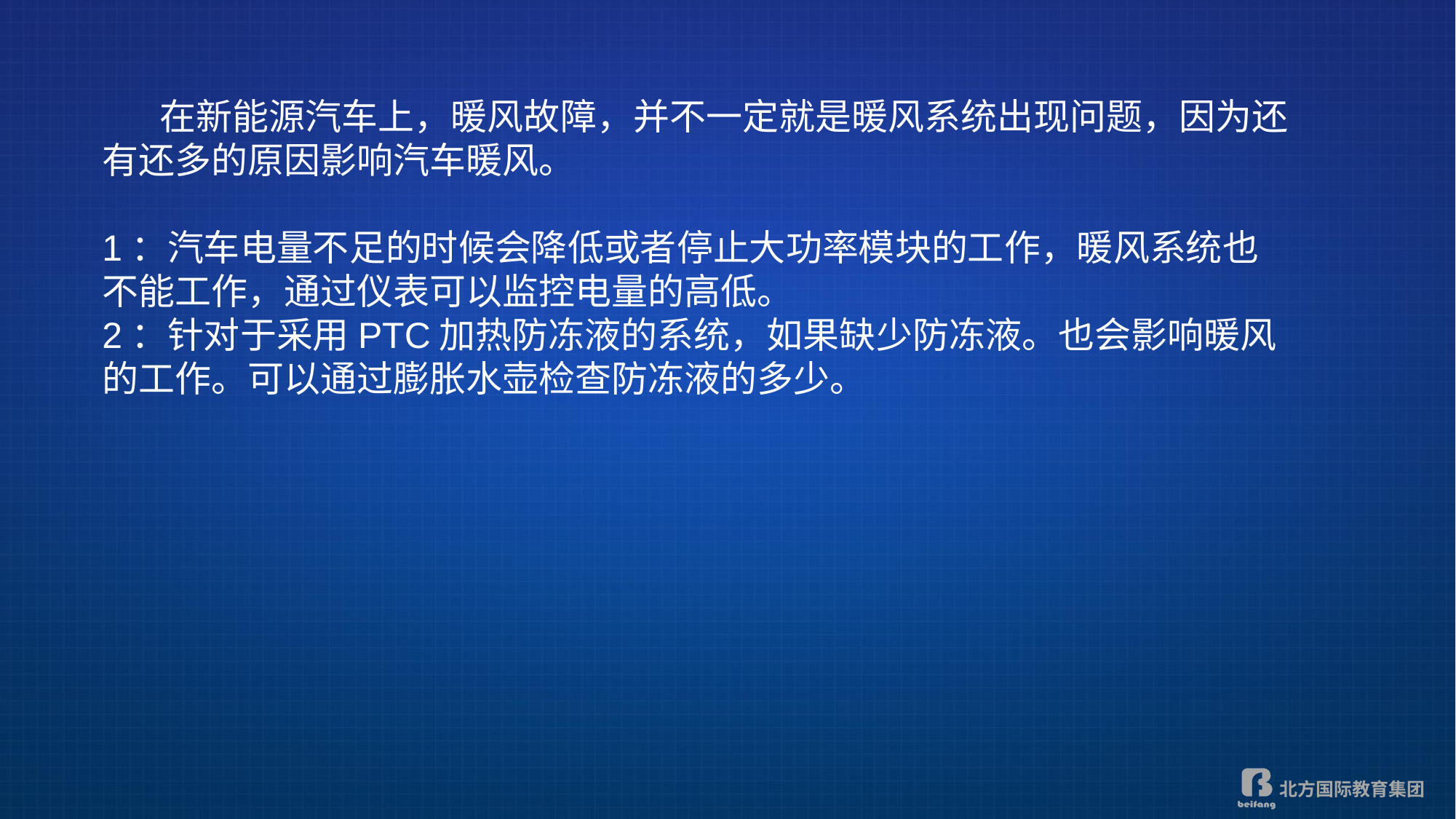

在新能源汽车上，暖风故障，并不一定就是暖风系统出现问题，因为还有还多的原因影响汽车暖风。

1：汽车电量不足的时候会降低或者停止大功率模块的工作，暖风系统也不能工作，通过仪表可以监控电量的高低。
2：针对于采用PTC加热防冻液的系统，如果缺少防冻液。也会影响暖风的工作。可以通过膨胀水壶检查防冻液的多少。